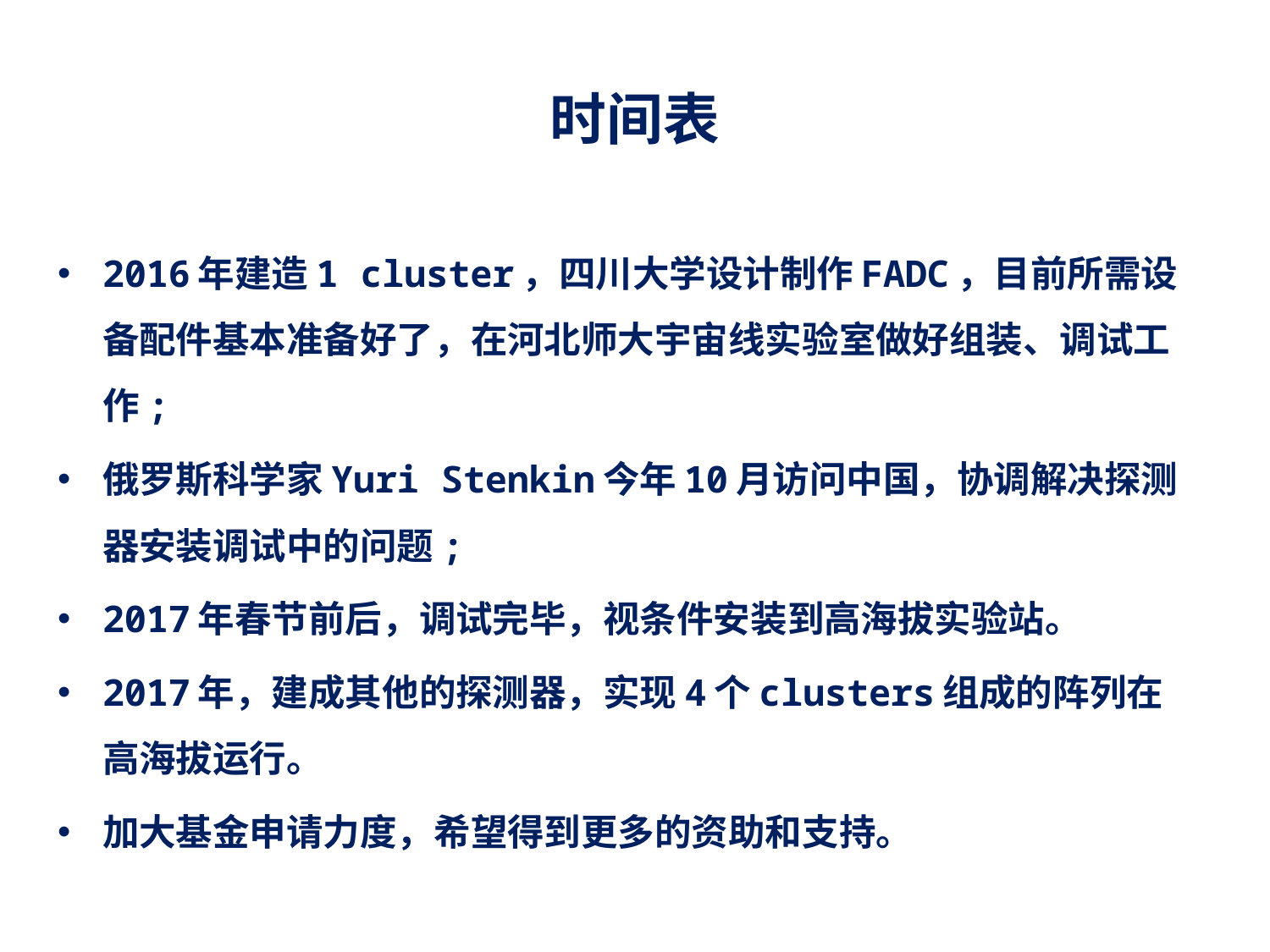

# 时间表
2016年建造1 cluster，四川大学设计制作FADC，目前所需设备配件基本准备好了，在河北师大宇宙线实验室做好组装、调试工作;
俄罗斯科学家Yuri Stenkin今年10月访问中国，协调解决探测器安装调试中的问题;
2017年春节前后，调试完毕，视条件安装到高海拔实验站。
2017年，建成其他的探测器，实现4个clusters组成的阵列在高海拔运行。
加大基金申请力度，希望得到更多的资助和支持。